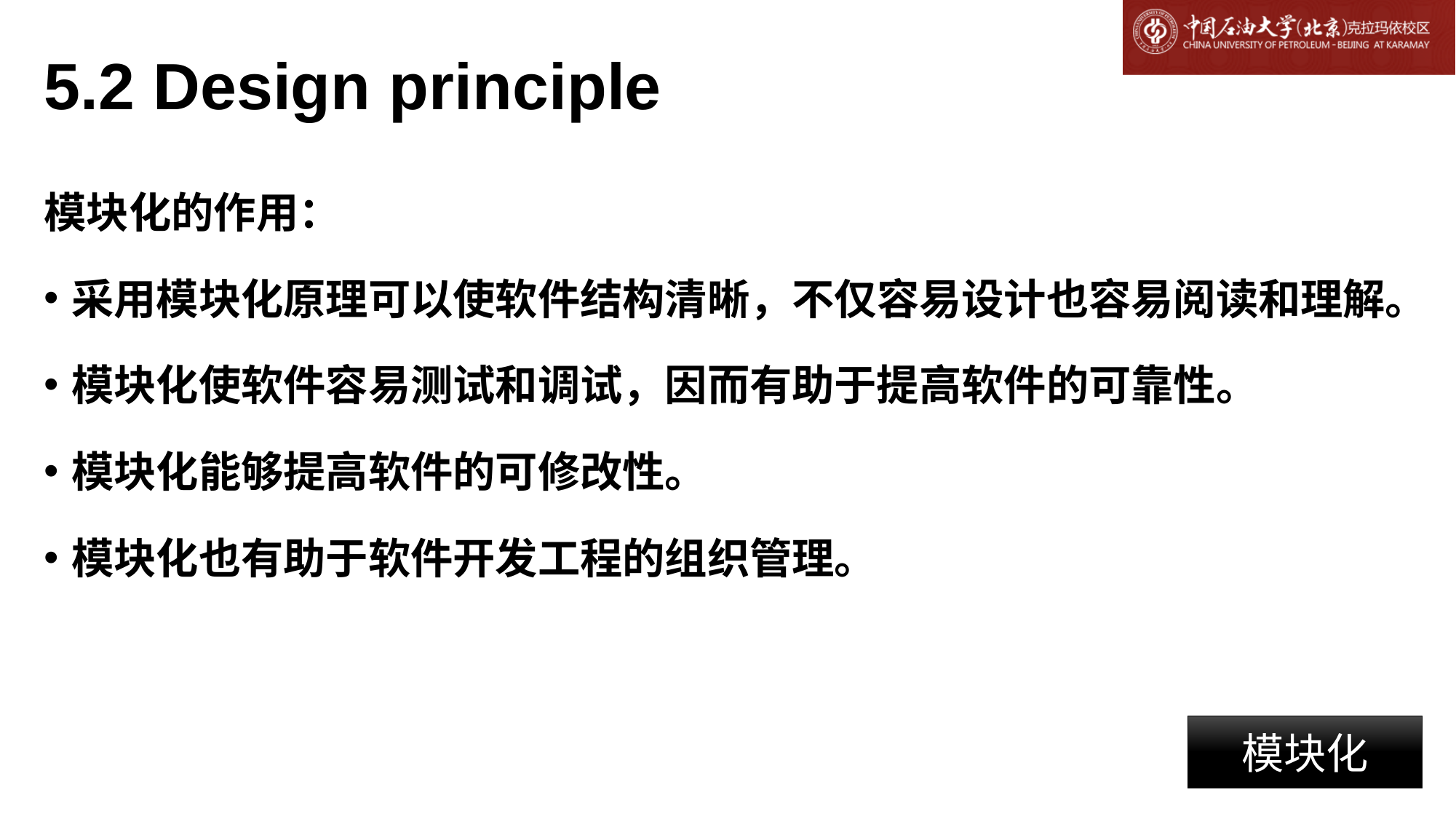

# 5.2 Design principle
模块化的作用：
采用模块化原理可以使软件结构清晰，不仅容易设计也容易阅读和理解。
模块化使软件容易测试和调试，因而有助于提高软件的可靠性。
模块化能够提高软件的可修改性。
模块化也有助于软件开发工程的组织管理。
模块化